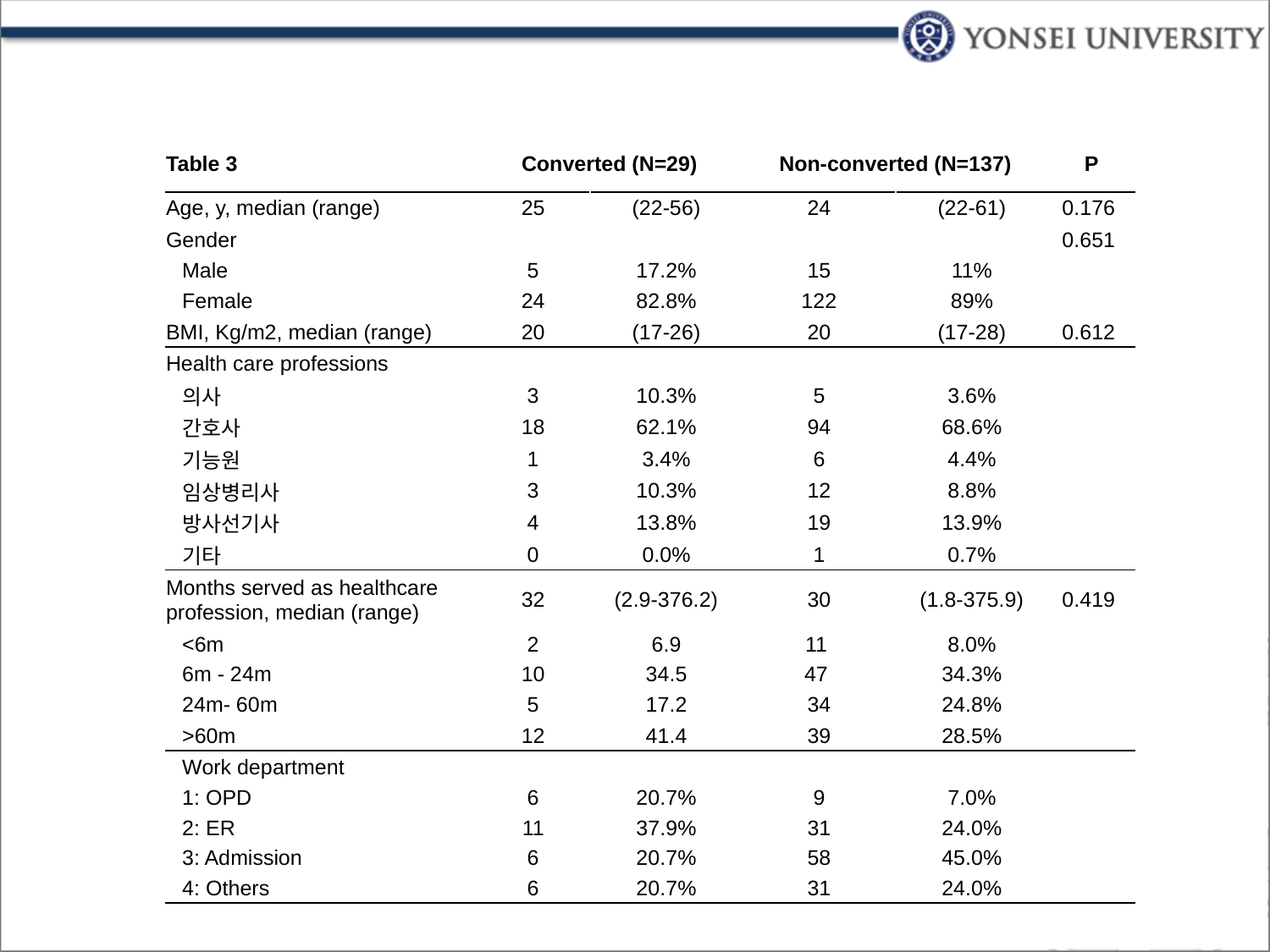

| Table 3 | Converted (N=29) |  | Non-converted (N=137) |  | P |
| --- | --- | --- | --- | --- | --- |
| Age, y, median (range) | 25 | (22-56) | 24 | (22-61) | 0.176 |
| Gender |  |  |  |  | 0.651 |
| Male | 5 | 17.2% | 15 | 11% |  |
| Female | 24 | 82.8% | 122 | 89% |  |
| BMI, Kg/m2, median (range) | 20 | (17-26) | 20 | (17-28) | 0.612 |
| Health care professions |  |  |  |  |  |
| 의사 | 3 | 10.3% | 5 | 3.6% |  |
| 간호사 | 18 | 62.1% | 94 | 68.6% |  |
| 기능원 | 1 | 3.4% | 6 | 4.4% |  |
| 임상병리사 | 3 | 10.3% | 12 | 8.8% |  |
| 방사선기사 | 4 | 13.8% | 19 | 13.9% |  |
| 기타 | 0 | 0.0% | 1 | 0.7% |  |
| Months served as healthcare profession, median (range) | 32 | (2.9-376.2) | 30 | (1.8-375.9) | 0.419 |
| <6m | 2 | 6.9 | 11 | 8.0% |  |
| 6m - 24m | 10 | 34.5 | 47 | 34.3% |  |
| 24m- 60m | 5 | 17.2 | 34 | 24.8% |  |
| >60m | 12 | 41.4 | 39 | 28.5% |  |
| Work department |  |  |  |  |  |
| 1: OPD | 6 | 20.7% | 9 | 7.0% |  |
| 2: ER | 11 | 37.9% | 31 | 24.0% |  |
| 3: Admission | 6 | 20.7% | 58 | 45.0% |  |
| 4: Others | 6 | 20.7% | 31 | 24.0% |  |